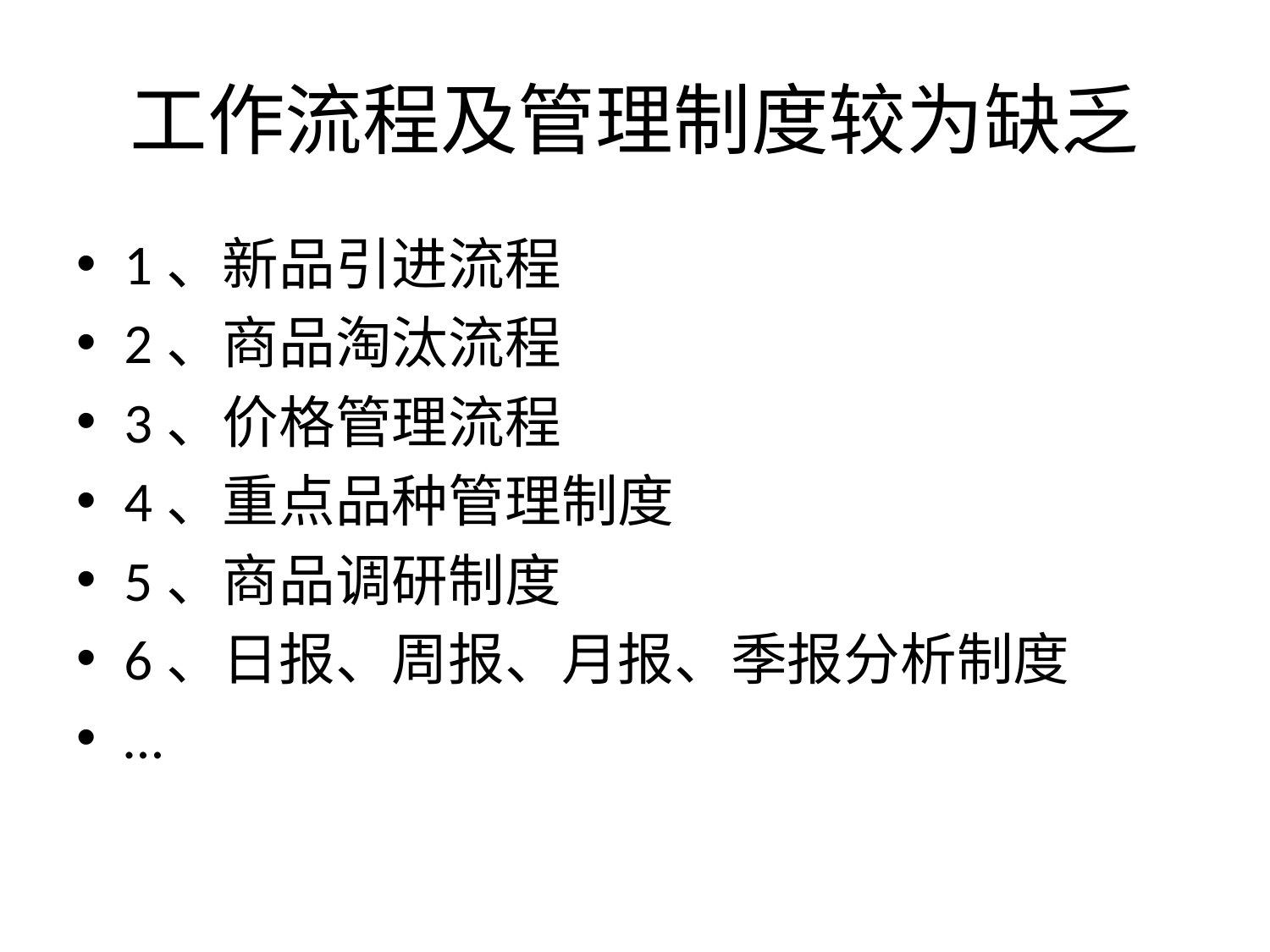

# 工作流程及管理制度较为缺乏
1、新品引进流程
2、商品淘汰流程
3、价格管理流程
4、重点品种管理制度
5、商品调研制度
6、日报、周报、月报、季报分析制度
…